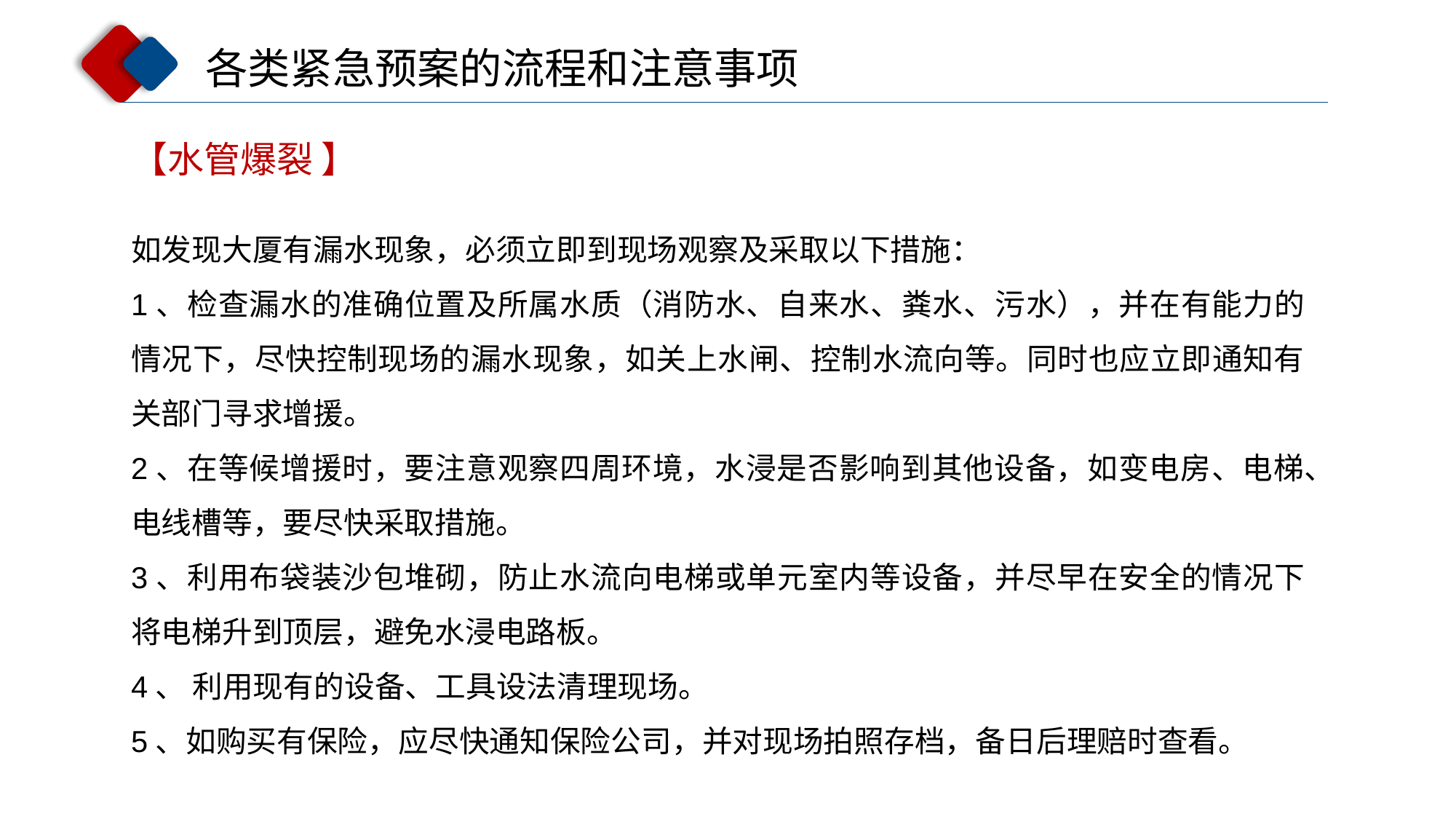

各类紧急预案的流程和注意事项
【水管爆裂 】
如发现大厦有漏水现象，必须立即到现场观察及采取以下措施：
1、检查漏水的准确位置及所属水质（消防水、自来水、粪水、污水），并在有能力的情况下，尽快控制现场的漏水现象，如关上水闸、控制水流向等。同时也应立即通知有关部门寻求增援。
2、在等候增援时，要注意观察四周环境，水浸是否影响到其他设备，如变电房、电梯、电线槽等，要尽快采取措施。
3、利用布袋装沙包堆砌，防止水流向电梯或单元室内等设备，并尽早在安全的情况下将电梯升到顶层，避免水浸电路板。
4、 利用现有的设备、工具设法清理现场。
5、如购买有保险，应尽快通知保险公司，并对现场拍照存档，备日后理赔时查看。